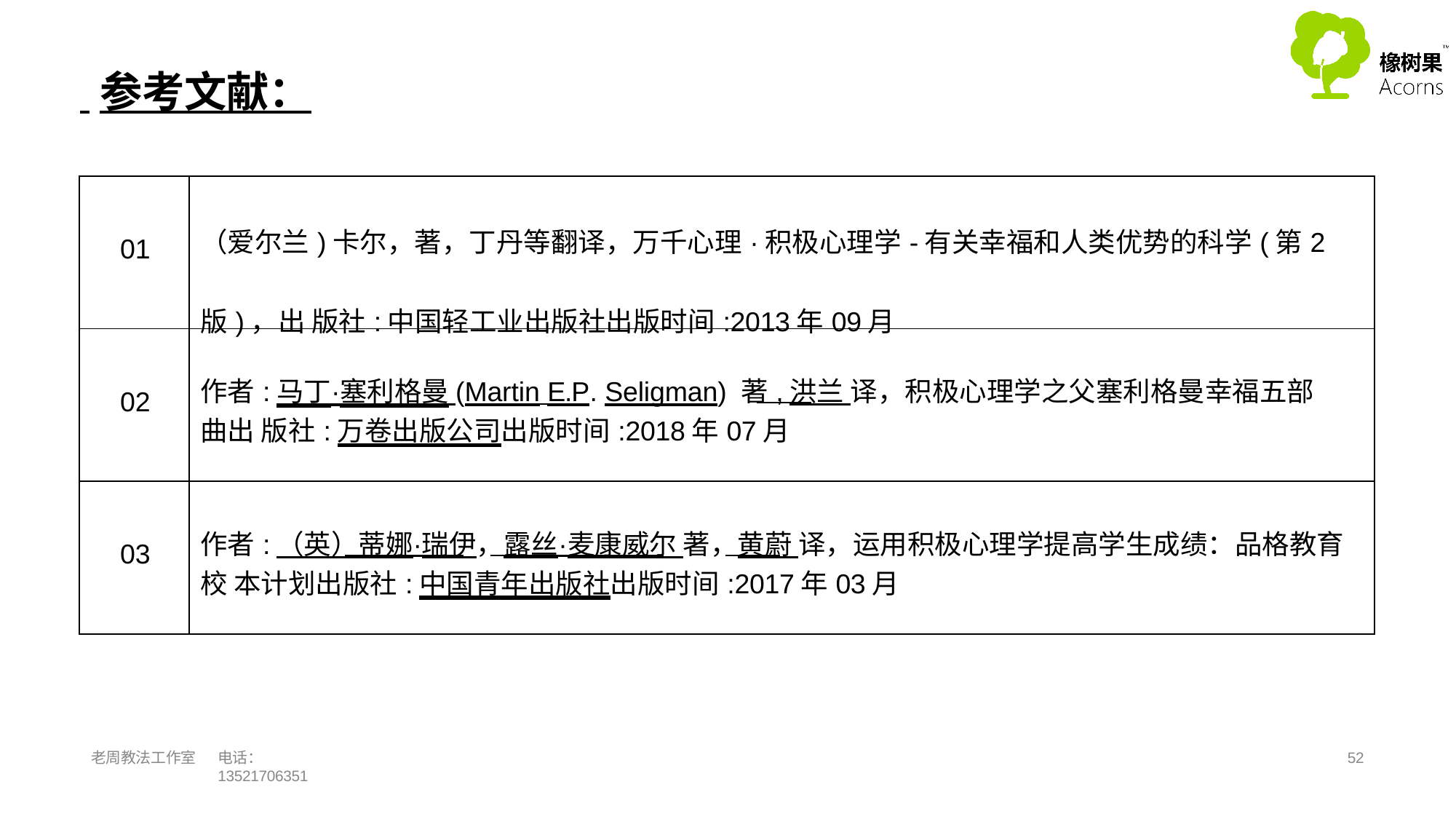

# 参考文献：
| 01 | （爱尔兰)卡尔，著，丁丹等翻译，万千心理·积极心理学-有关幸福和人类优势的科学(第2版)，出 版社:中国轻工业出版社出版时间:2013年09月 |
| --- | --- |
| 02 | 作者:马丁·塞利格曼 (Martin E.P. Seligman) 著,洪兰 译，积极心理学之父塞利格曼幸福五部曲出 版社:万卷出版公司出版时间:2018年07月 |
| 03 | 作者:（英）蒂娜·瑞伊，露丝·麦康威尔 著，黄蔚 译，运用积极心理学提高学生成绩：品格教育校 本计划出版社:中国青年出版社出版时间:2017年03月 |

老周教法工作室
电话：13521706351
52